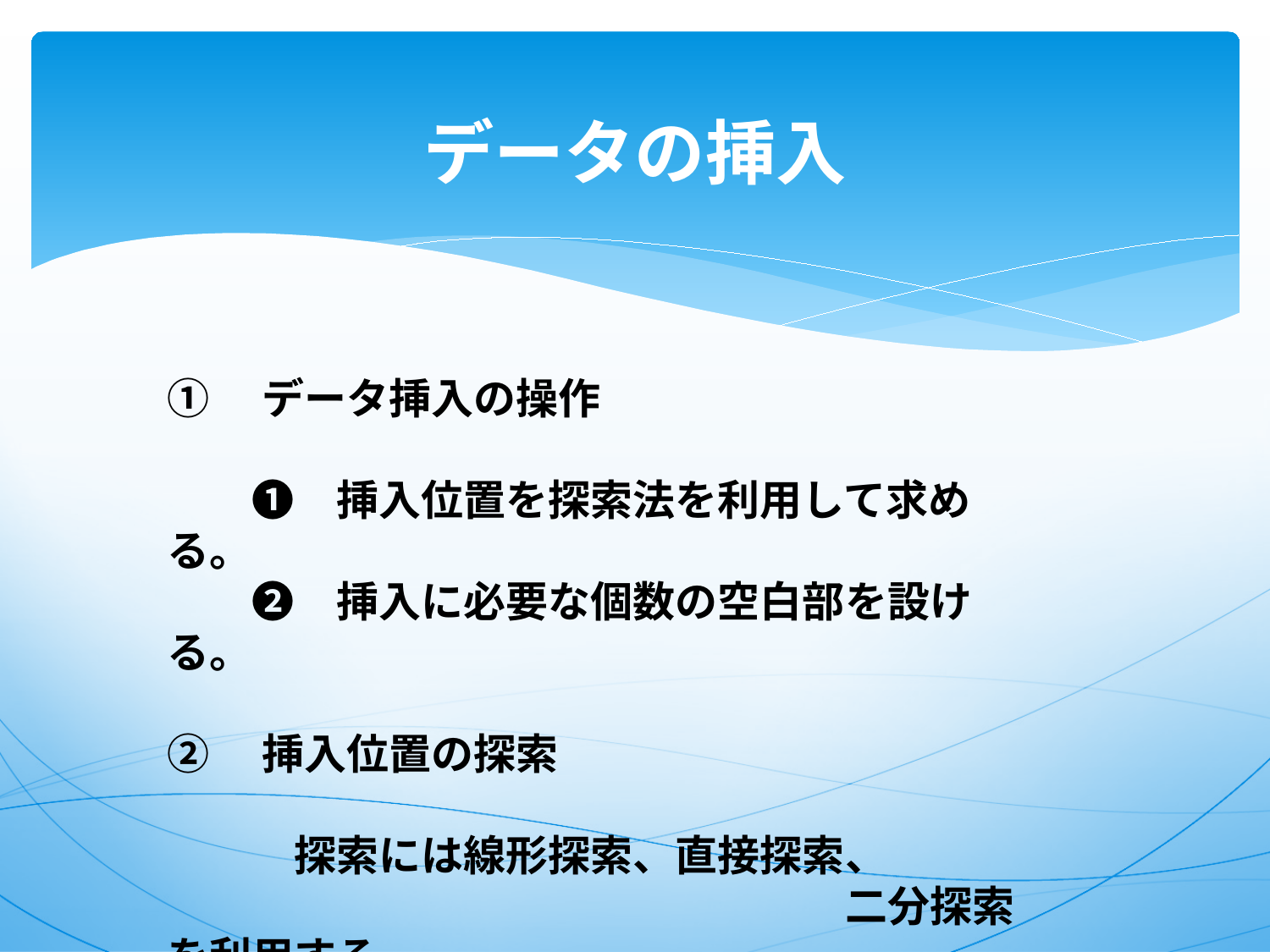

# データの挿入
①　データ挿入の操作

　　❶　挿入位置を探索法を利用して求める。
　　❷　挿入に必要な個数の空白部を設ける。

②　挿入位置の探索

　　　探索には線形探索、直接探索、
　　　　　　　　　　　　　　　　二分探索を利用する。